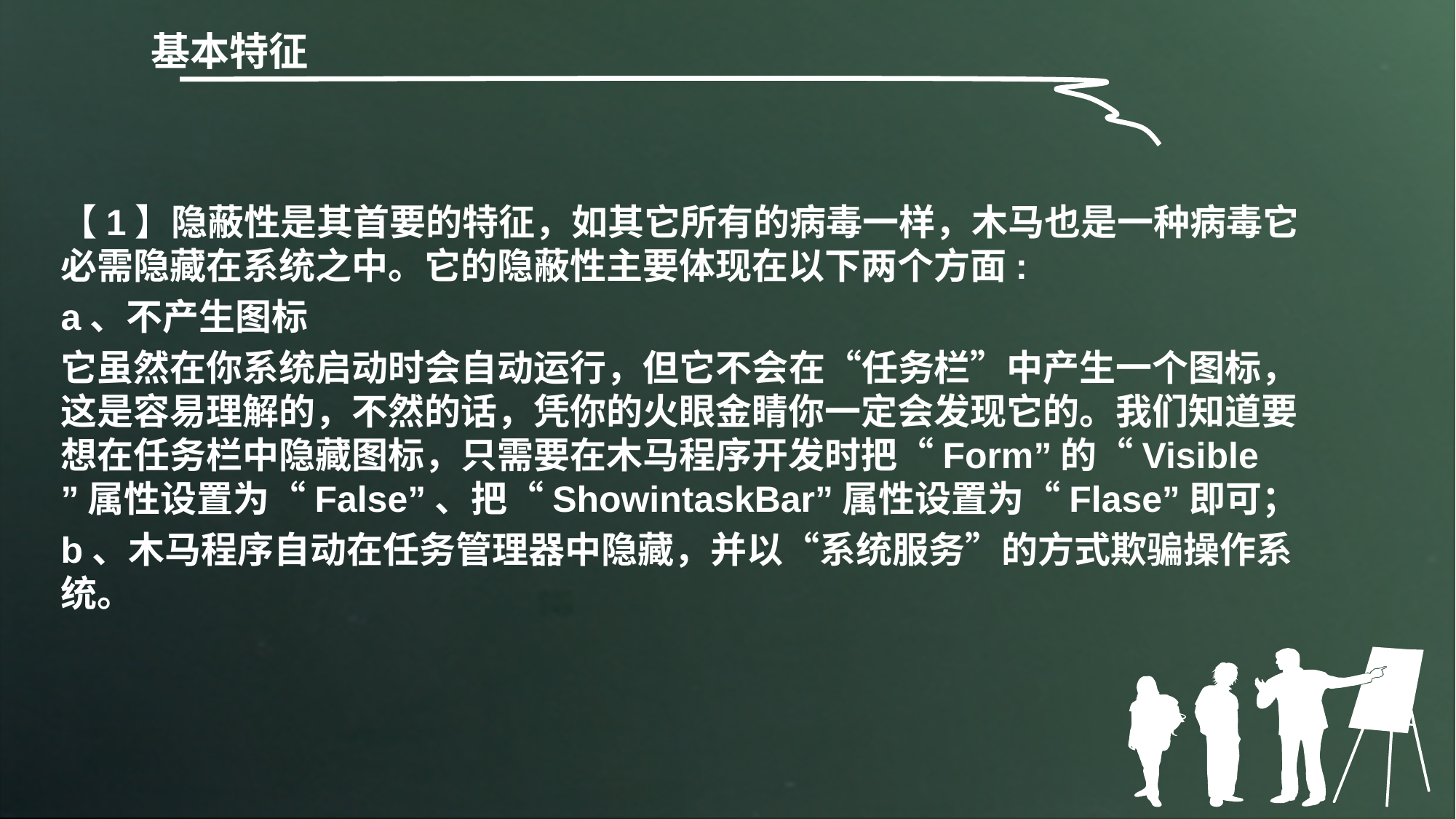

# 基本特征

【1】隐蔽性是其首要的特征，如其它所有的病毒一样，木马也是一种病毒它必需隐藏在系统之中。它的隐蔽性主要体现在以下两个方面:
a、不产生图标
它虽然在你系统启动时会自动运行，但它不会在“任务栏”中产生一个图标，这是容易理解的，不然的话，凭你的火眼金睛你一定会发现它的。我们知道要想在任务栏中隐藏图标，只需要在木马程序开发时把“Form”的“Visible ”属性设置为“False”、把“ShowintaskBar”属性设置为“Flase”即可；
b、木马程序自动在任务管理器中隐藏，并以“系统服务”的方式欺骗操作系统。